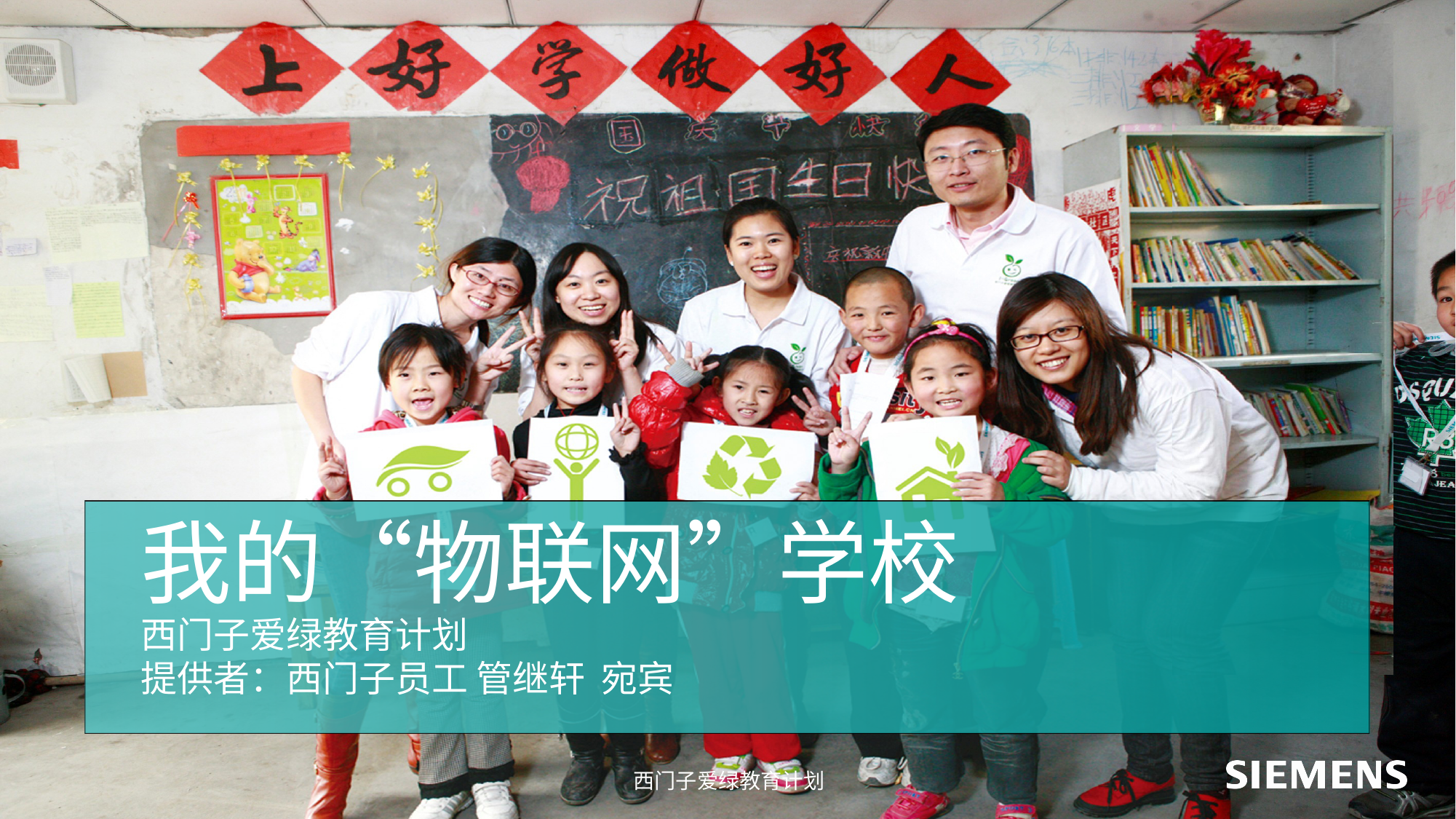

我的“物联网”学校
西门子爱绿教育计划
提供者：西门子员工 管继轩  宛宾

西门子爱绿教育计划